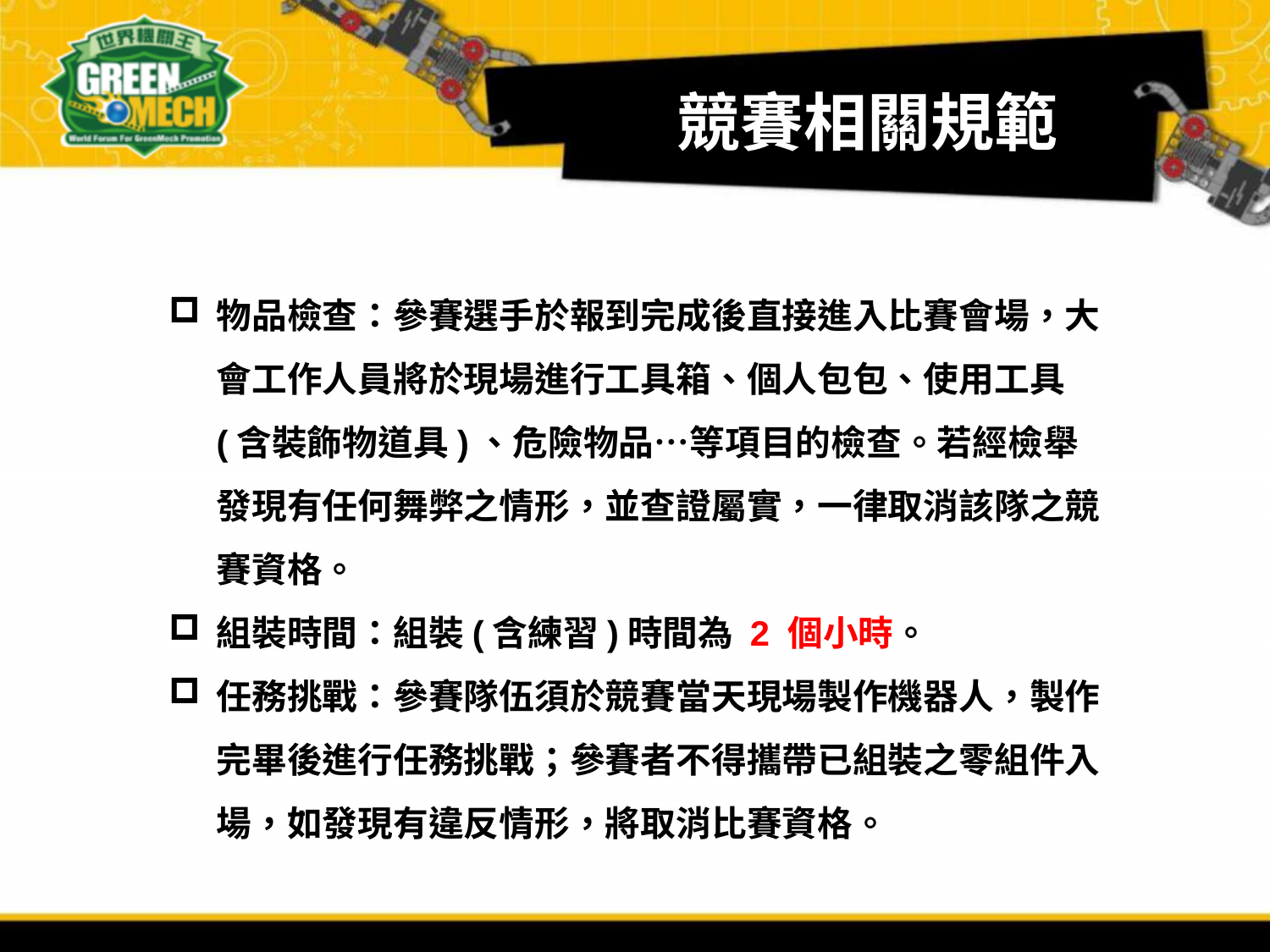

競賽相關規範
物品檢查：參賽選手於報到完成後直接進入比賽會場，大會工作人員將於現場進行工具箱、個人包包、使用工具(含裝飾物道具)、危險物品…等項目的檢查。若經檢舉發現有任何舞弊之情形，並查證屬實，一律取消該隊之競賽資格。
組裝時間：組裝(含練習)時間為 2 個小時。
任務挑戰：參賽隊伍須於競賽當天現場製作機器人，製作完畢後進行任務挑戰；參賽者不得攜帶已組裝之零組件入場，如發現有違反情形，將取消比賽資格。